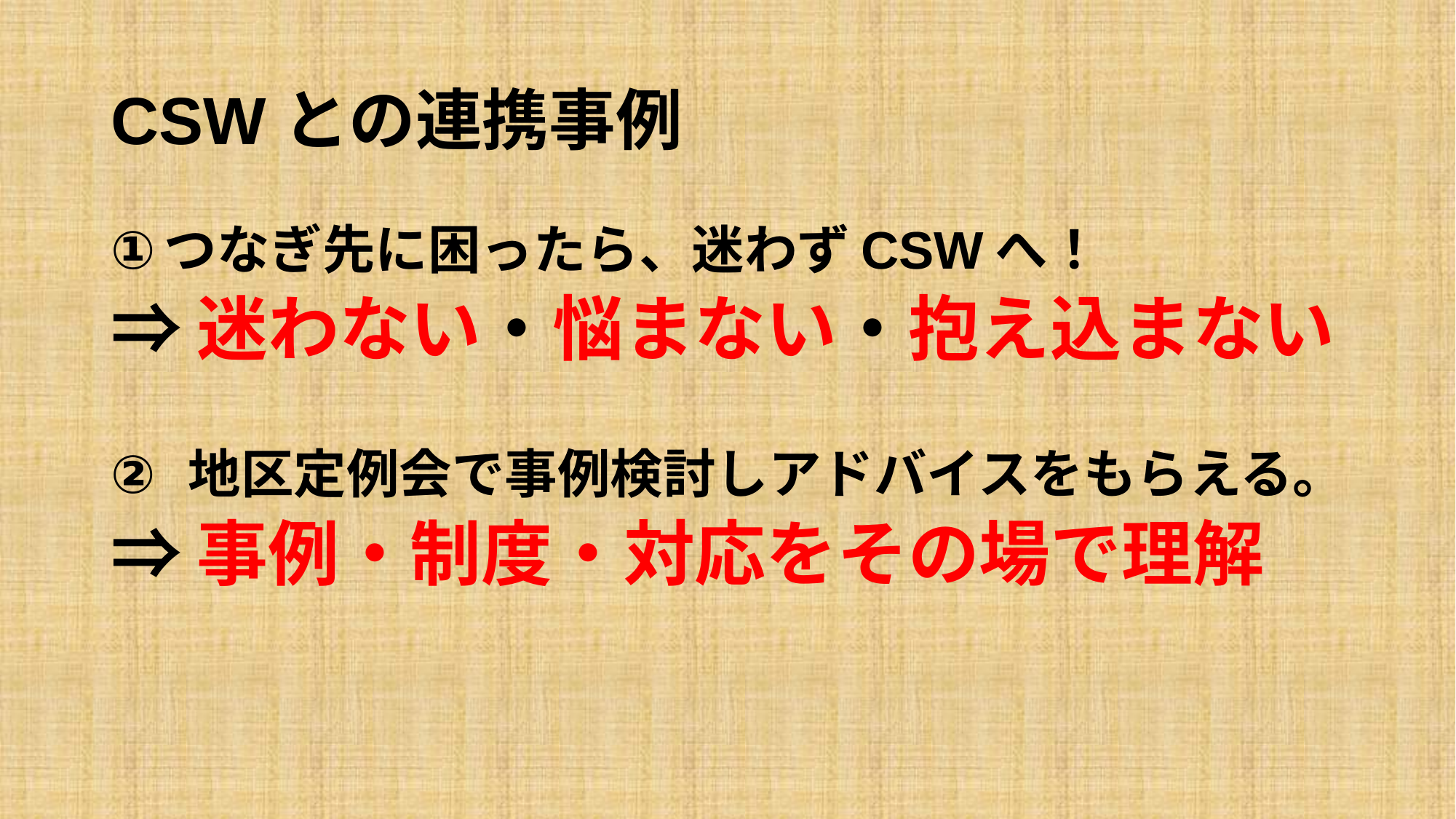

# CSWとの連携事例
つなぎ先に困ったら、迷わずCSWへ！
⇒迷わない・悩まない・抱え込まない

地区定例会で事例検討しアドバイスをもらえる。
⇒事例・制度・対応をその場で理解